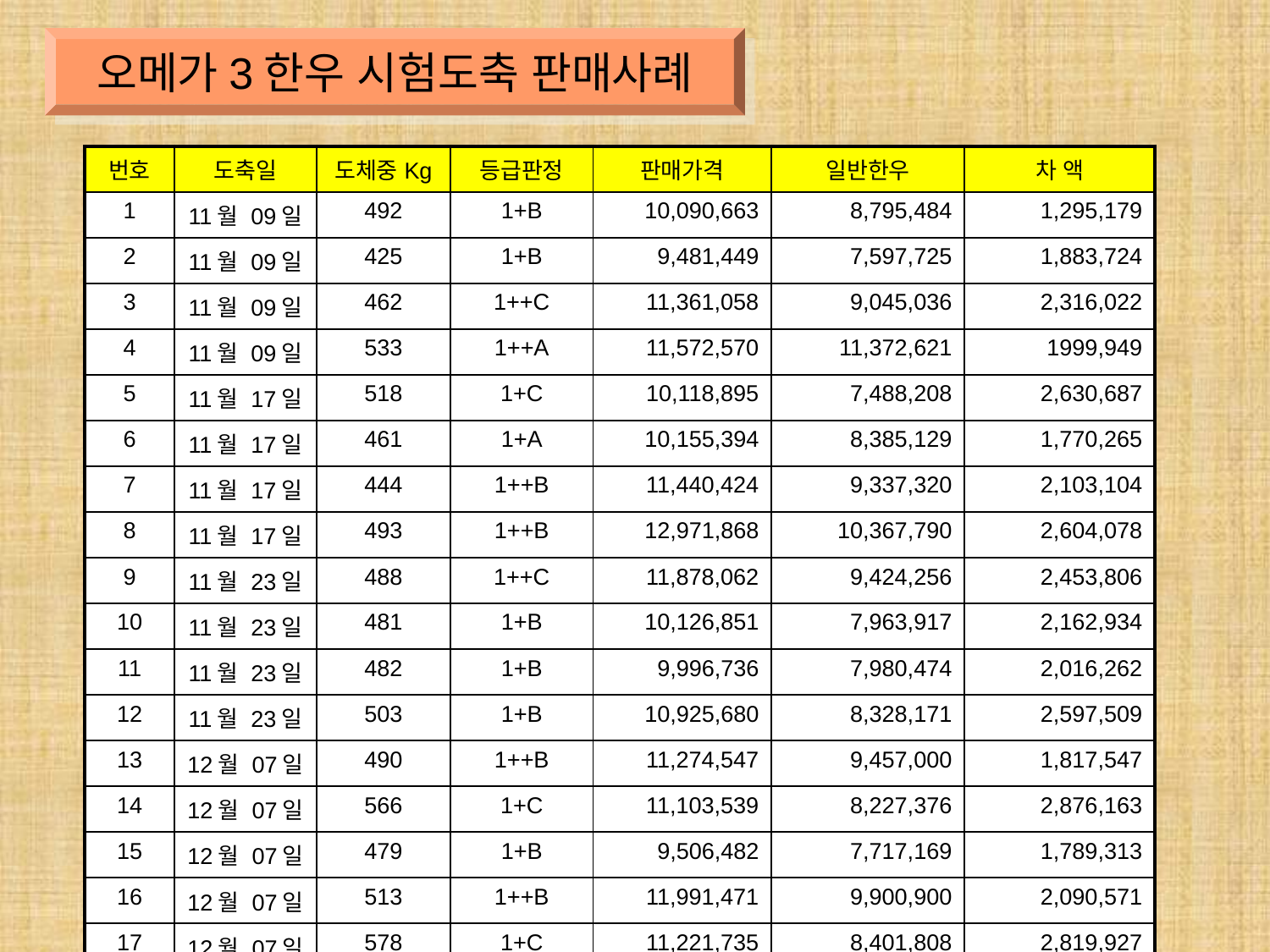

오메가3한우 시험도축 판매사례
| 번호 | 도축일 | 도체중Kg | 등급판정 | 판매가격 | 일반한우 | 차 액 |
| --- | --- | --- | --- | --- | --- | --- |
| 1 | 11월 09일 | 492 | 1+B | 10,090,663 | 8,795,484 | 1,295,179 |
| 2 | 11월 09일 | 425 | 1+B | 9,481,449 | 7,597,725 | 1,883,724 |
| 3 | 11월 09일 | 462 | 1++C | 11,361,058 | 9,045,036 | 2,316,022 |
| 4 | 11월 09일 | 533 | 1++A | 11,572,570 | 11,372,621 | 1999,949 |
| 5 | 11월 17일 | 518 | 1+C | 10,118,895 | 7,488,208 | 2,630,687 |
| 6 | 11월 17일 | 461 | 1+A | 10,155,394 | 8,385,129 | 1,770,265 |
| 7 | 11월 17일 | 444 | 1++B | 11,440,424 | 9,337,320 | 2,103,104 |
| 8 | 11월 17일 | 493 | 1++B | 12,971,868 | 10,367,790 | 2,604,078 |
| 9 | 11월 23일 | 488 | 1++C | 11,878,062 | 9,424,256 | 2,453,806 |
| 10 | 11월 23일 | 481 | 1+B | 10,126,851 | 7,963,917 | 2,162,934 |
| 11 | 11월 23일 | 482 | 1+B | 9,996,736 | 7,980,474 | 2,016,262 |
| 12 | 11월 23일 | 503 | 1+B | 10,925,680 | 8,328,171 | 2,597,509 |
| 13 | 12월 07일 | 490 | 1++B | 11,274,547 | 9,457,000 | 1,817,547 |
| 14 | 12월 07일 | 566 | 1+C | 11,103,539 | 8,227,376 | 2,876,163 |
| 15 | 12월 07일 | 479 | 1+B | 9,506,482 | 7,717,169 | 1,789,313 |
| 16 | 12월 07일 | 513 | 1++B | 11,991,471 | 9,900,900 | 2,090,571 |
| 17 | 12월 07일 | 578 | 1+C | 11,221,735 | 8,401,808 | 2,819,927 |
| 평균 |  | 495 |  | 10,895,143 | 8,811,199 | 2,083,944 |